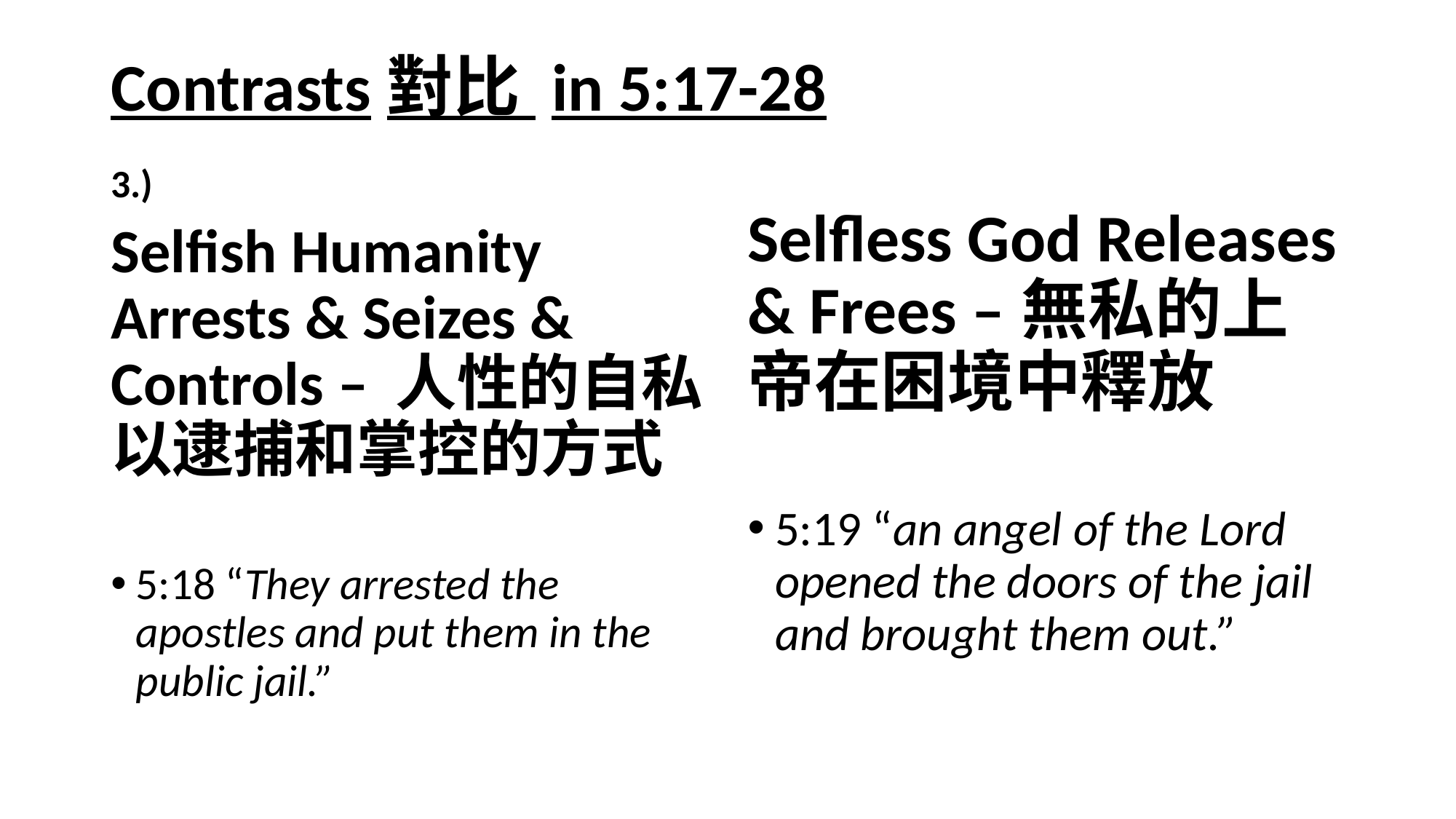

# Contrasts對比 in 5:17-28
3.)
Selfish Humanity Arrests & Seizes & Controls – 人性的自私以逮捕和掌控的方式

5:18 “They arrested the apostles and put them in the public jail.”
Selfless God Releases & Frees –無私的上帝在困境中釋放

5:19 “an angel of the Lord opened the doors of the jail and brought them out.”